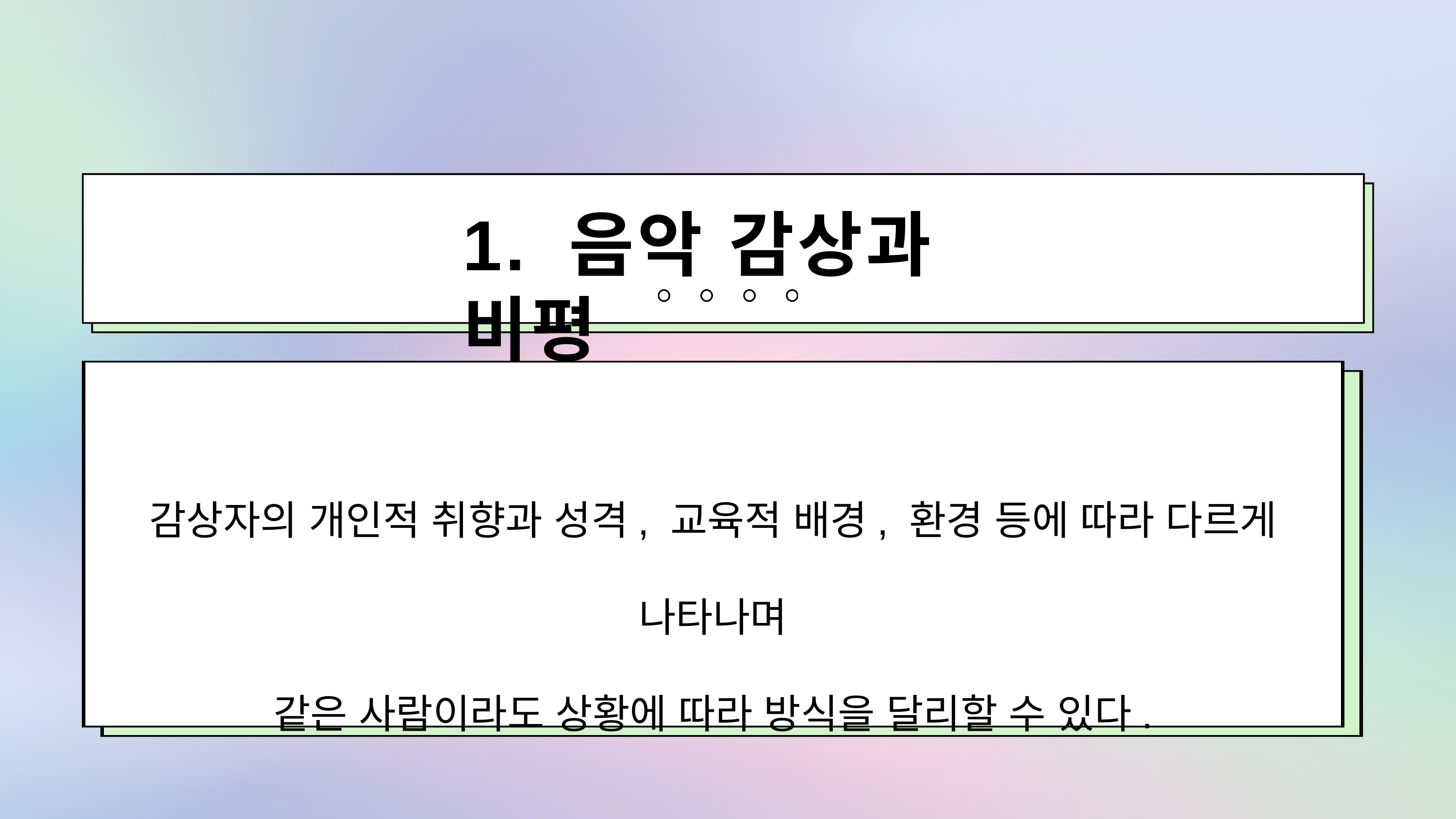

1. 음악 감상과 비평

감상자의 개인적 취향과 성격, 교육적 배경, 환경 등에 따라 다르게 나타나며
같은 사람이라도 상황에 따라 방식을 달리할 수 있다.